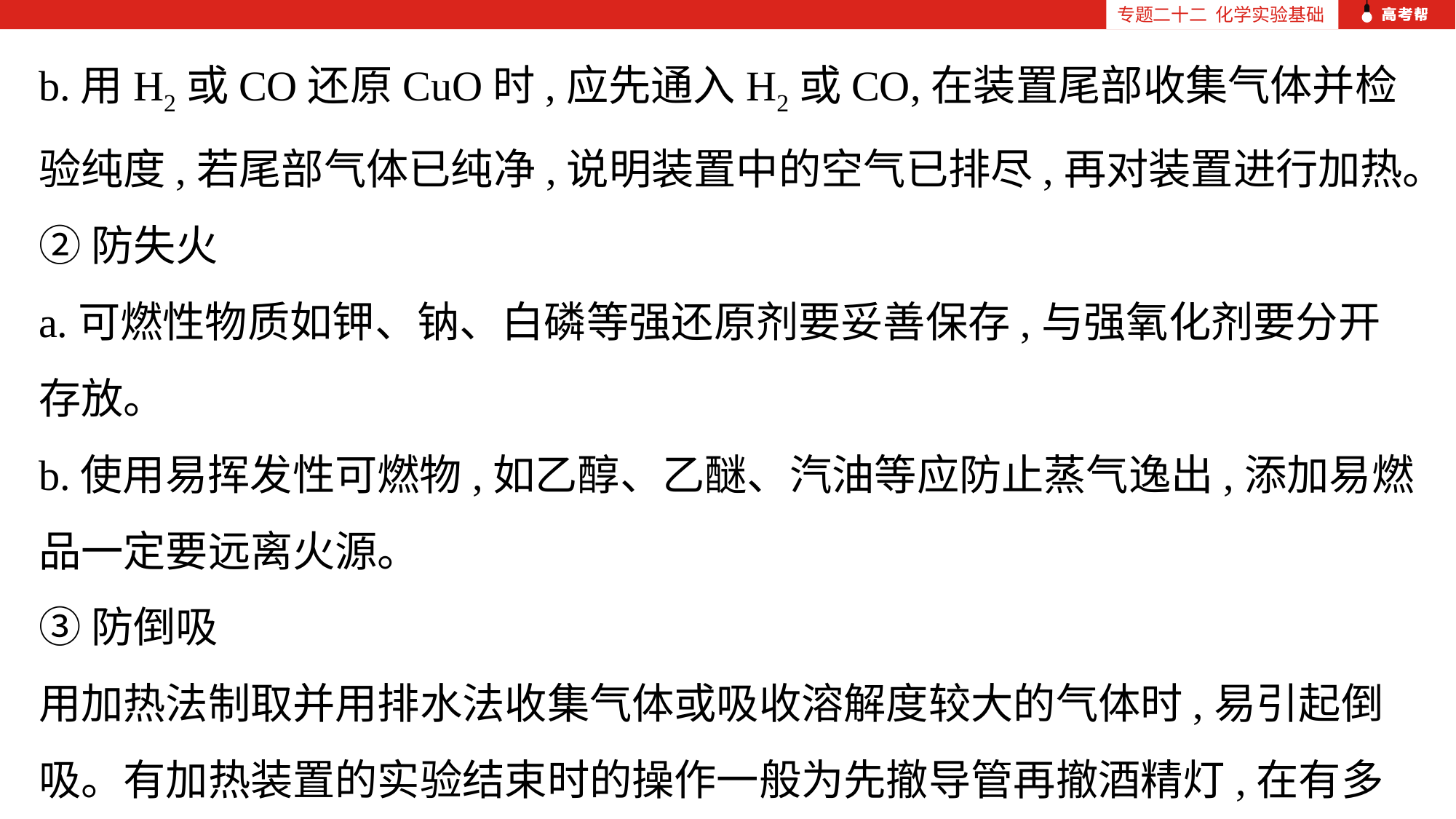

专题二十二  化学实验基础
b.用H2或CO还原CuO时,应先通入H2或CO,在装置尾部收集气体并检验纯度,若尾部气体已纯净,说明装置中的空气已排尽,再对装置进行加热。
②防失火
a.可燃性物质如钾、钠、白磷等强还原剂要妥善保存,与强氧化剂要分开存放。
b.使用易挥发性可燃物,如乙醇、乙醚、汽油等应防止蒸气逸出,添加易燃品一定要远离火源。
③防倒吸
用加热法制取并用排水法收集气体或吸收溶解度较大的气体时,易引起倒吸。有加热装置的实验结束时的操作一般为先撤导管再撤酒精灯,在有多个加热